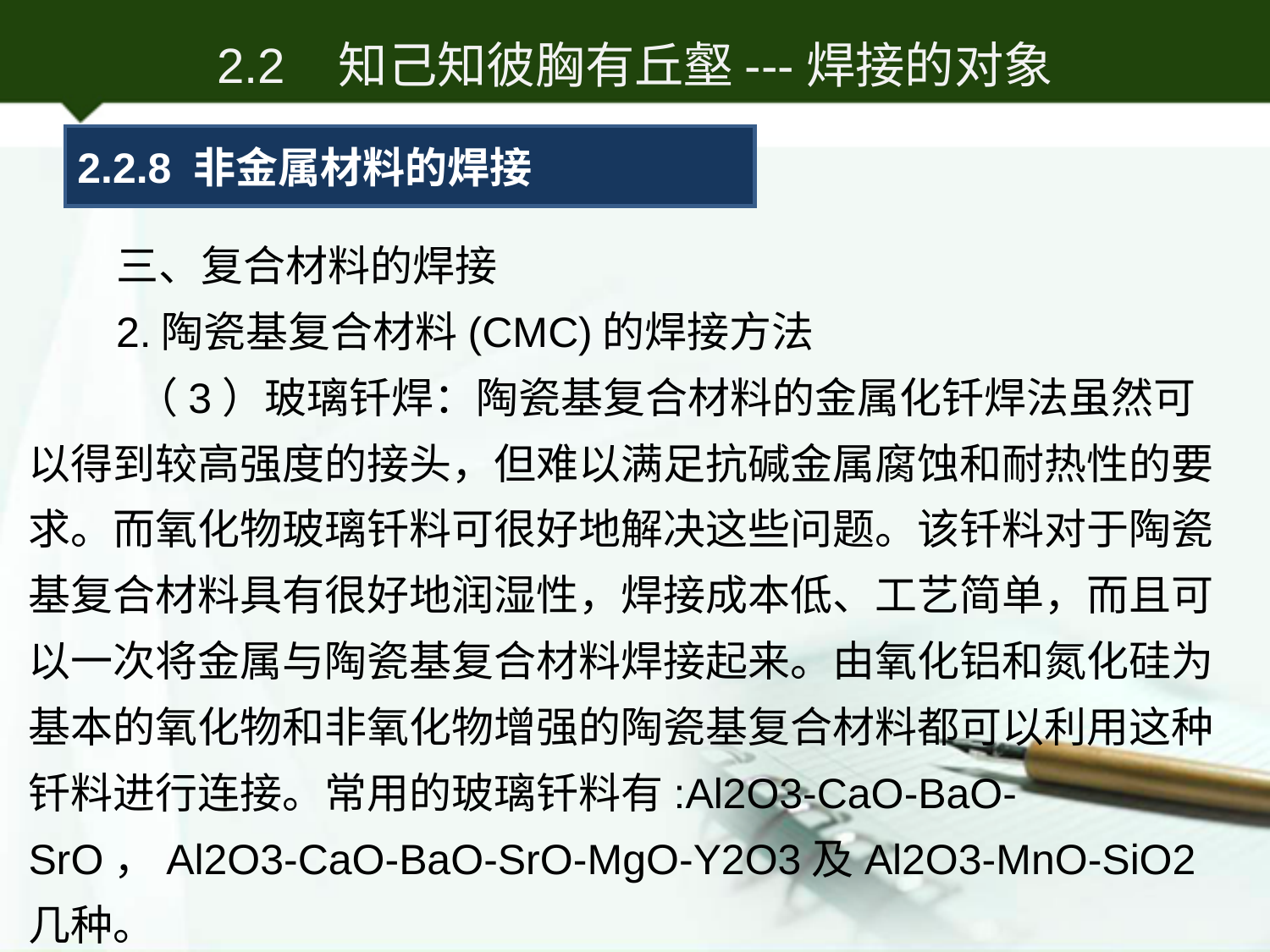

2.2   知己知彼胸有丘壑---焊接的对象
2.2.8 非金属材料的焊接
三、复合材料的焊接
2.陶瓷基复合材料(CMC)的焊接方法
 （3）玻璃钎焊：陶瓷基复合材料的金属化钎焊法虽然可以得到较高强度的接头，但难以满足抗碱金属腐蚀和耐热性的要求。而氧化物玻璃钎料可很好地解决这些问题。该钎料对于陶瓷基复合材料具有很好地润湿性，焊接成本低、工艺简单，而且可以一次将金属与陶瓷基复合材料焊接起来。由氧化铝和氮化硅为基本的氧化物和非氧化物增强的陶瓷基复合材料都可以利用这种钎料进行连接。常用的玻璃钎料有:Al2O3-CaO-BaO-SrO，Al2O3-CaO-BaO-SrO-MgO-Y2O3及Al2O3-MnO-SiO2几种。